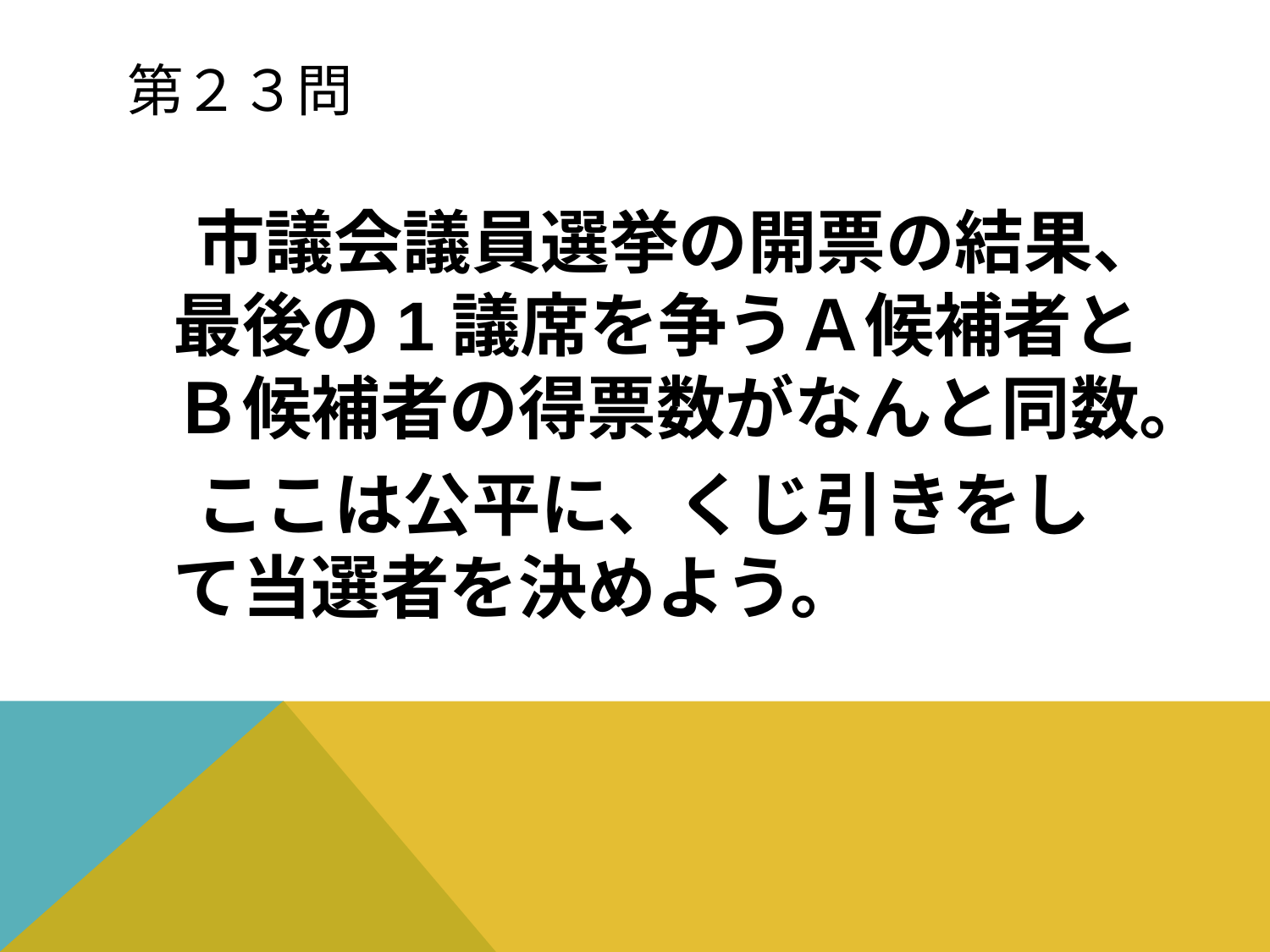

# 第２３問
　市議会議員選挙の開票の結果、最後の1議席を争うＡ候補者とＢ候補者の得票数がなんと同数。
　ここは公平に、くじ引きをして当選者を決めよう。